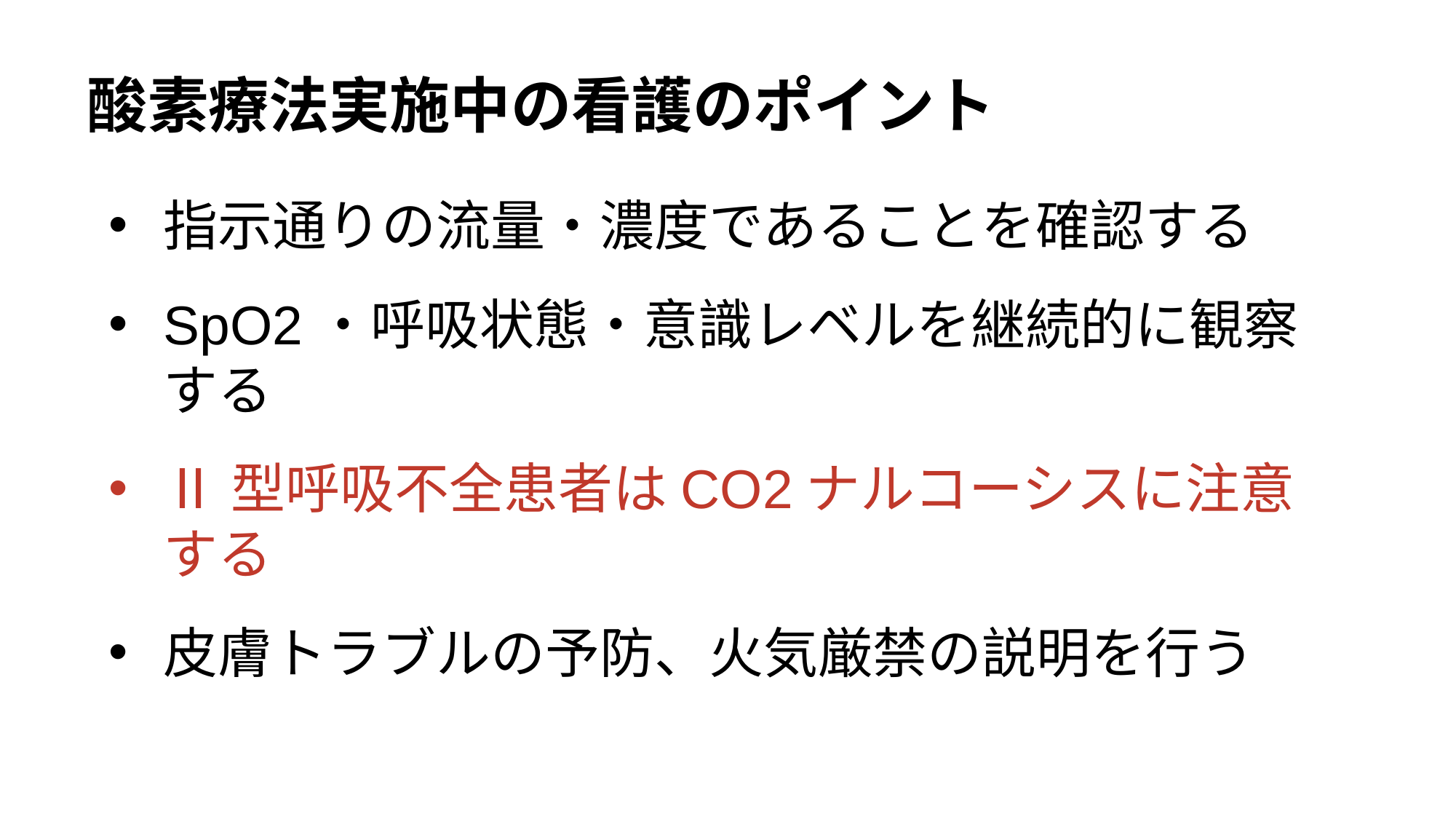

酸素療法実施中の看護のポイント
指示通りの流量・濃度であることを確認する
SpO2・呼吸状態・意識レベルを継続的に観察する
Ⅱ型呼吸不全患者はCO2ナルコーシスに注意する
皮膚トラブルの予防、火気厳禁の説明を行う